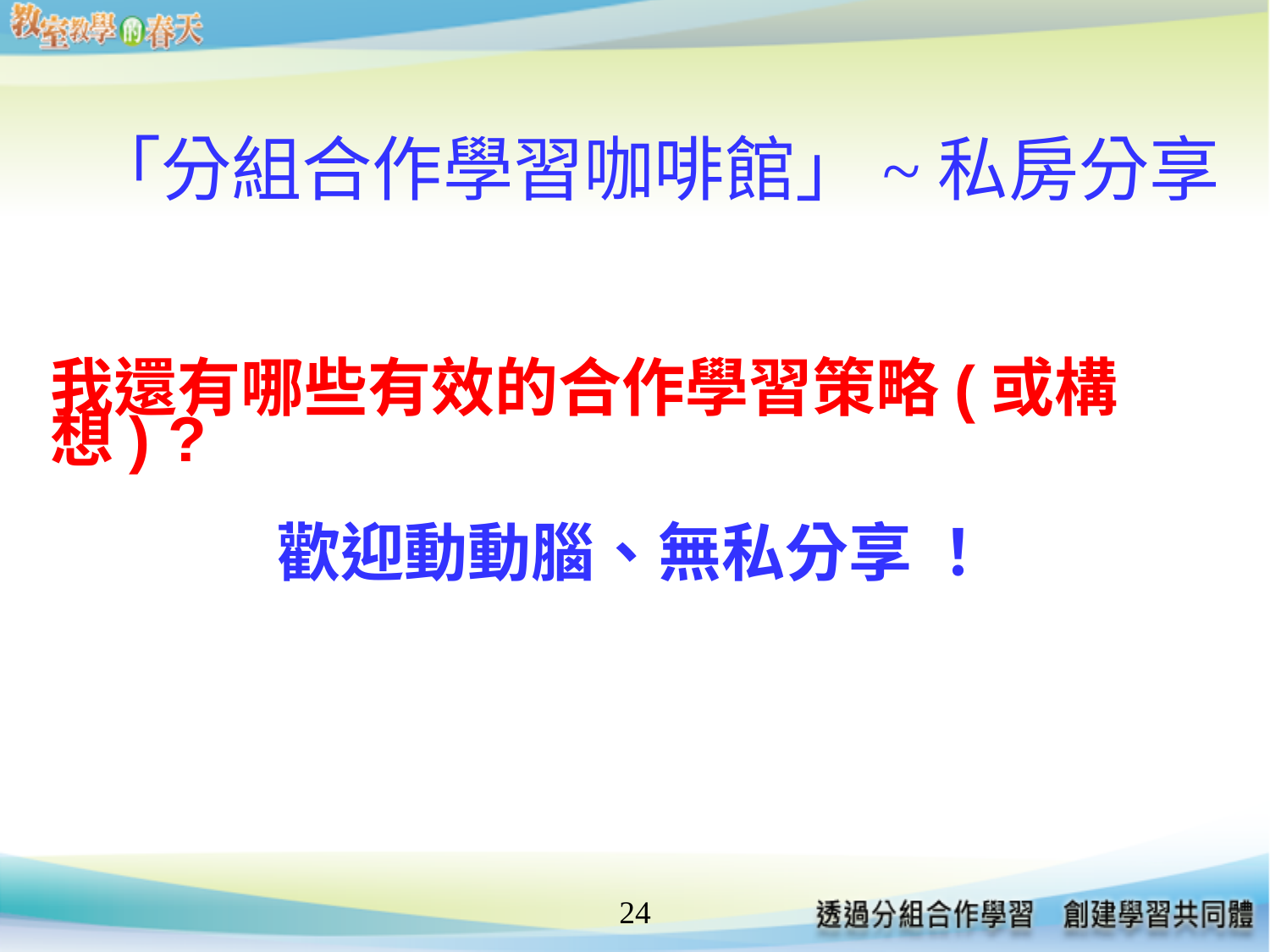

「分組合作學習咖啡館」~私房分享
我還有哪些有效的合作學習策略(或構想) ?
歡迎動動腦、無私分享 ！
24